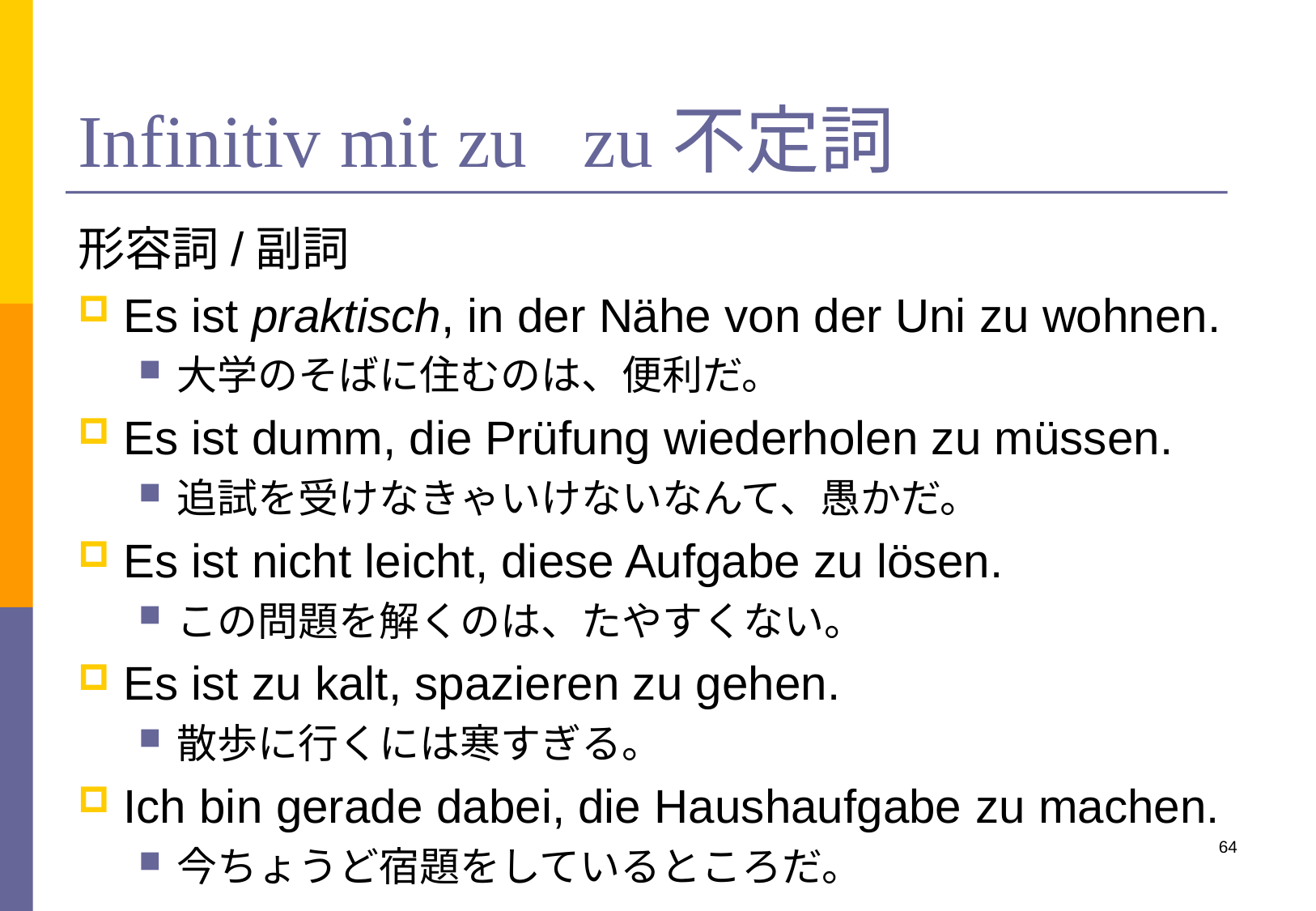

# Infinitiv mit zu   zu不定詞
形容詞/副詞
Es ist praktisch, in der Nähe von der Uni zu wohnen.
大学のそばに住むのは、便利だ。
Es ist dumm, die Prüfung wiederholen zu müssen.
追試を受けなきゃいけないなんて、愚かだ。
Es ist nicht leicht, diese Aufgabe zu lösen.
この問題を解くのは、たやすくない。
Es ist zu kalt, spazieren zu gehen.
散歩に行くには寒すぎる。
Ich bin gerade dabei, die Haushaufgabe zu machen.
今ちょうど宿題をしているところだ。
64